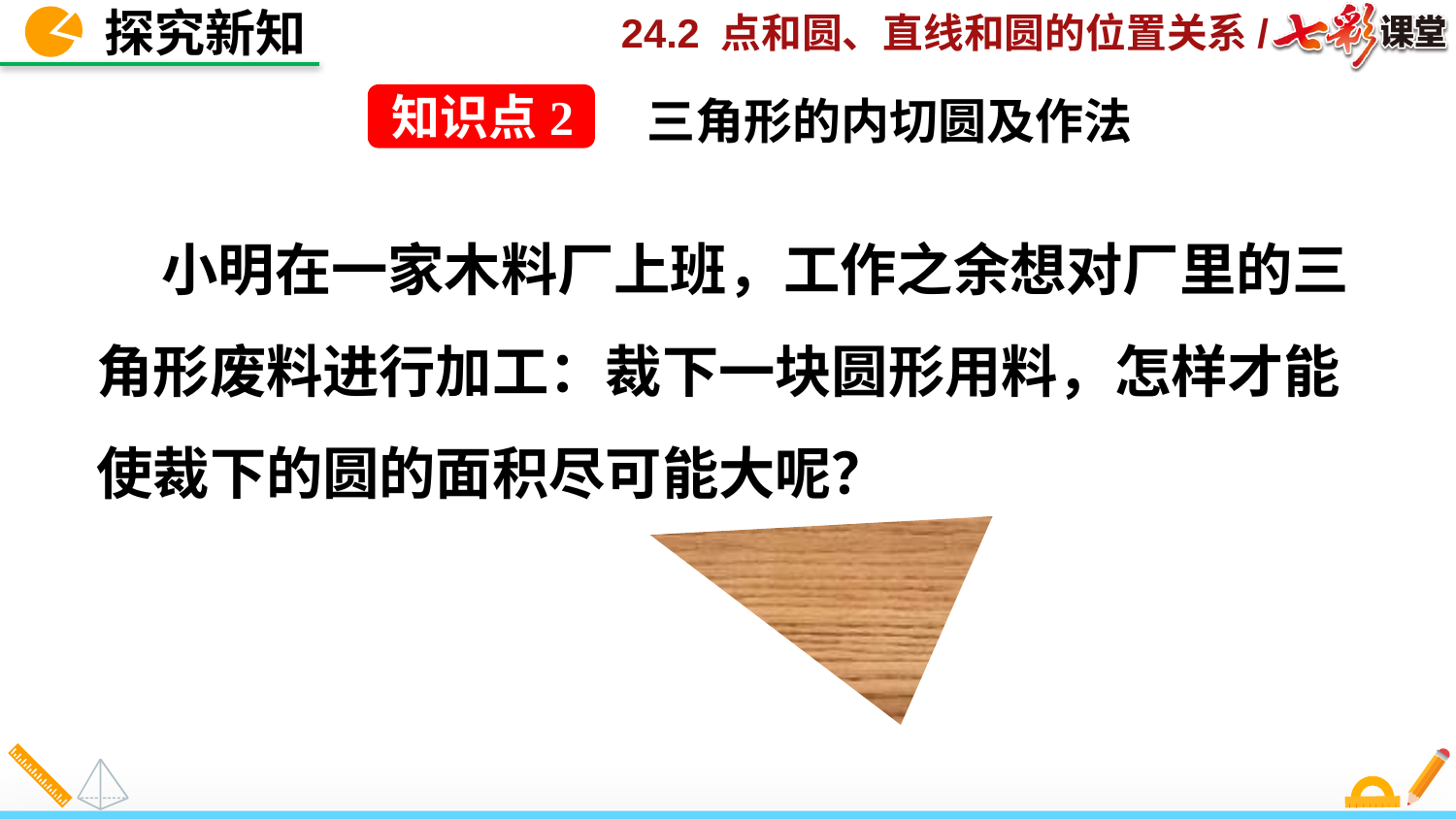

探究新知

三角形的内切圆及作法

知识点2
    小明在一家木料厂上班，工作之余想对厂里的三角形废料进行加工：裁下一块圆形用料，怎样才能使裁下的圆的面积尽可能大呢？